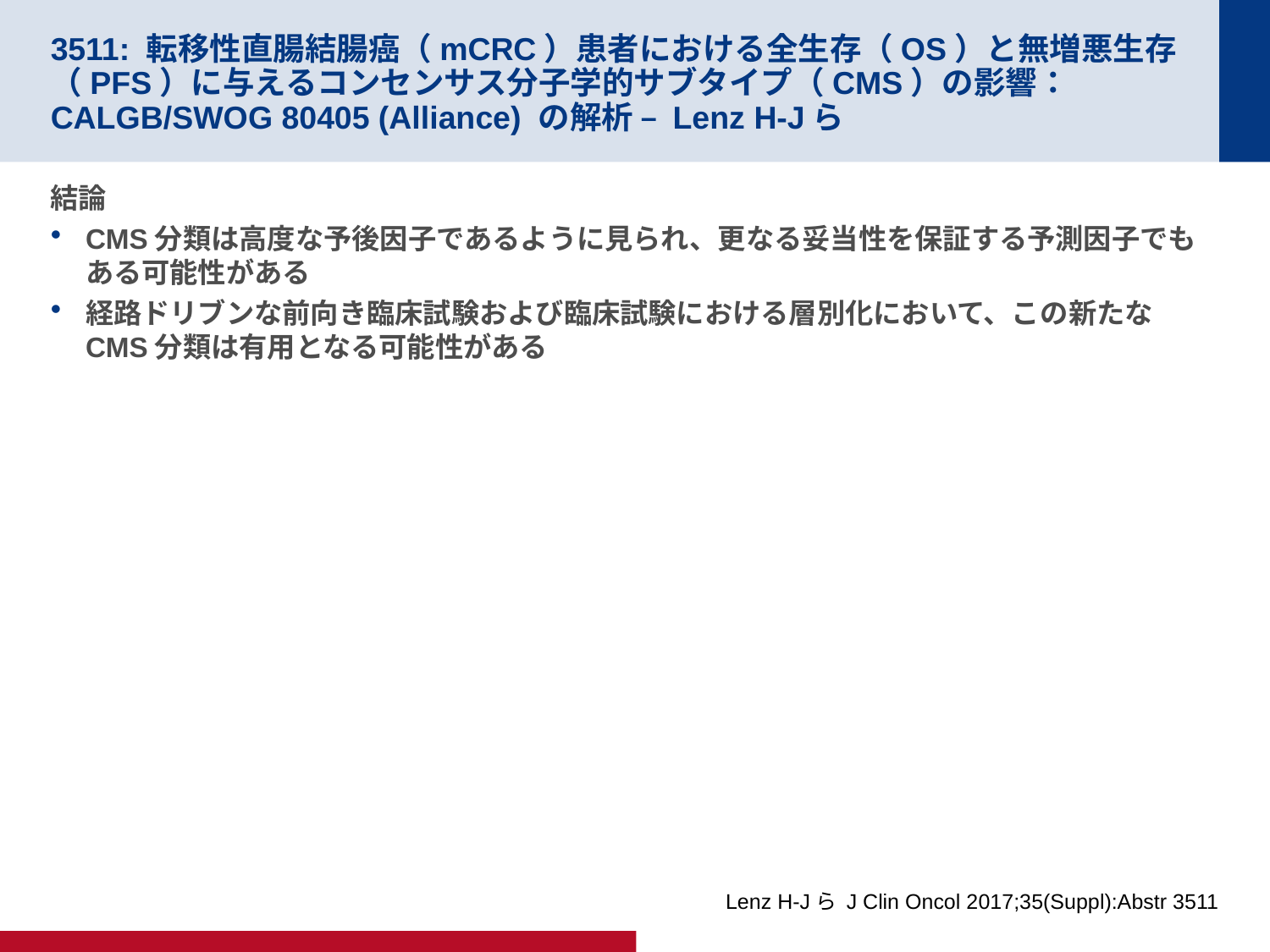

# 3511: 転移性直腸結腸癌（mCRC）患者における全生存（OS）と無増悪生存（PFS）に与えるコンセンサス分子学的サブタイプ（CMS）の影響：CALGB/SWOG 80405 (Alliance) の解析 – Lenz H-Jら
結論
CMS分類は高度な予後因子であるように見られ、更なる妥当性を保証する予測因子でもある可能性がある
経路ドリブンな前向き臨床試験および臨床試験における層別化において、この新たなCMS分類は有用となる可能性がある
Lenz H-Jら J Clin Oncol 2017;35(Suppl):Abstr 3511